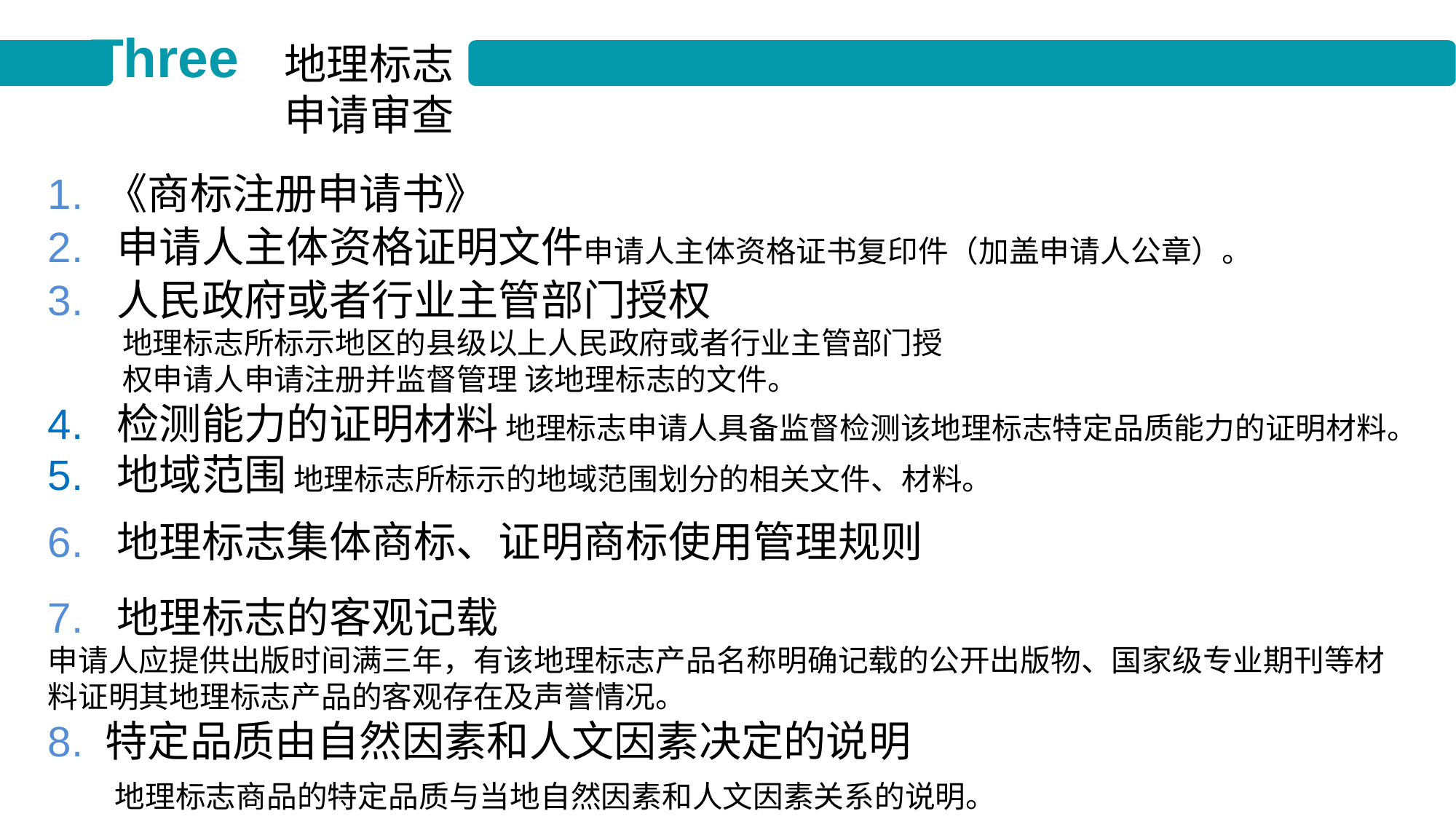

Three
地理标志
申请审查

1. 《商标注册申请书》
2.  申请人主体资格证明文件申请人主体资格证书复印件（加盖申请人公章）。
3.  人民政府或者行业主管部门授权
          地理标志所标示地区的县级以上人民政府或者行业主管部门授
          权申请人申请注册并监督管理 该地理标志的文件。
4.  检测能力的证明材料 地理标志申请人具备监督检测该地理标志特定品质能力的证明材料。
5.  地域范围 地理标志所标示的地域范围划分的相关文件、材料。
6.  地理标志集体商标、证明商标使用管理规则
7.  地理标志的客观记载
申请人应提供出版时间满三年，有该地理标志产品名称明确记载的公开出版物、国家级专业期刊等材料证明其地理标志产品的客观存在及声誉情况。
8. 特定品质由自然因素和人文因素决定的说明
      地理标志商品的特定品质与当地自然因素和人文因素关系的说明。